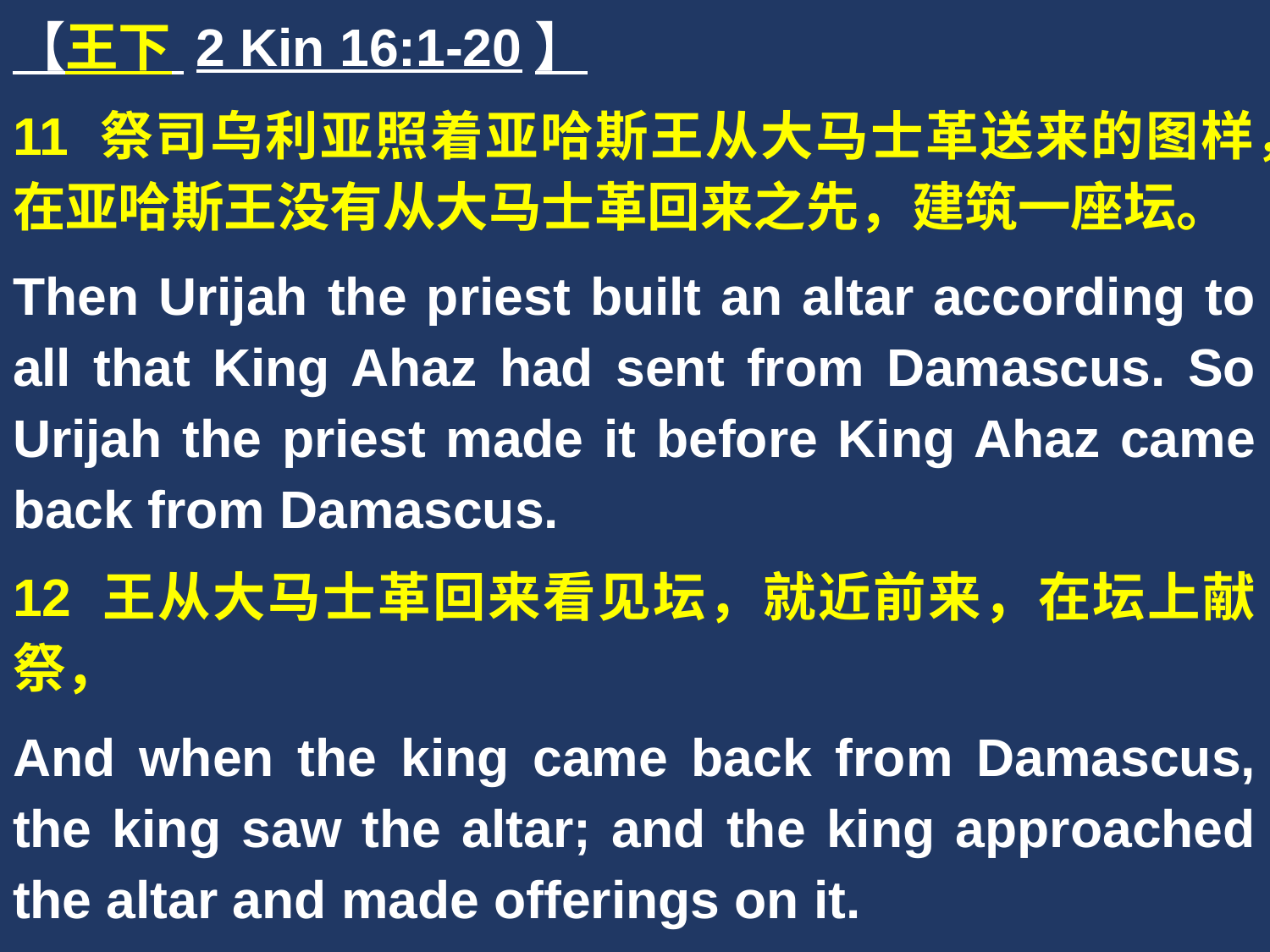

【王下 2 Kin 16:1-20】
11 祭司乌利亚照着亚哈斯王从大马士革送来的图样，在亚哈斯王没有从大马士革回来之先，建筑一座坛。
Then Urijah the priest built an altar according to all that King Ahaz had sent from Damascus. So Urijah the priest made it before King Ahaz came back from Damascus.
12 王从大马士革回来看见坛，就近前来，在坛上献祭，
And when the king came back from Damascus, the king saw the altar; and the king approached the altar and made offerings on it.